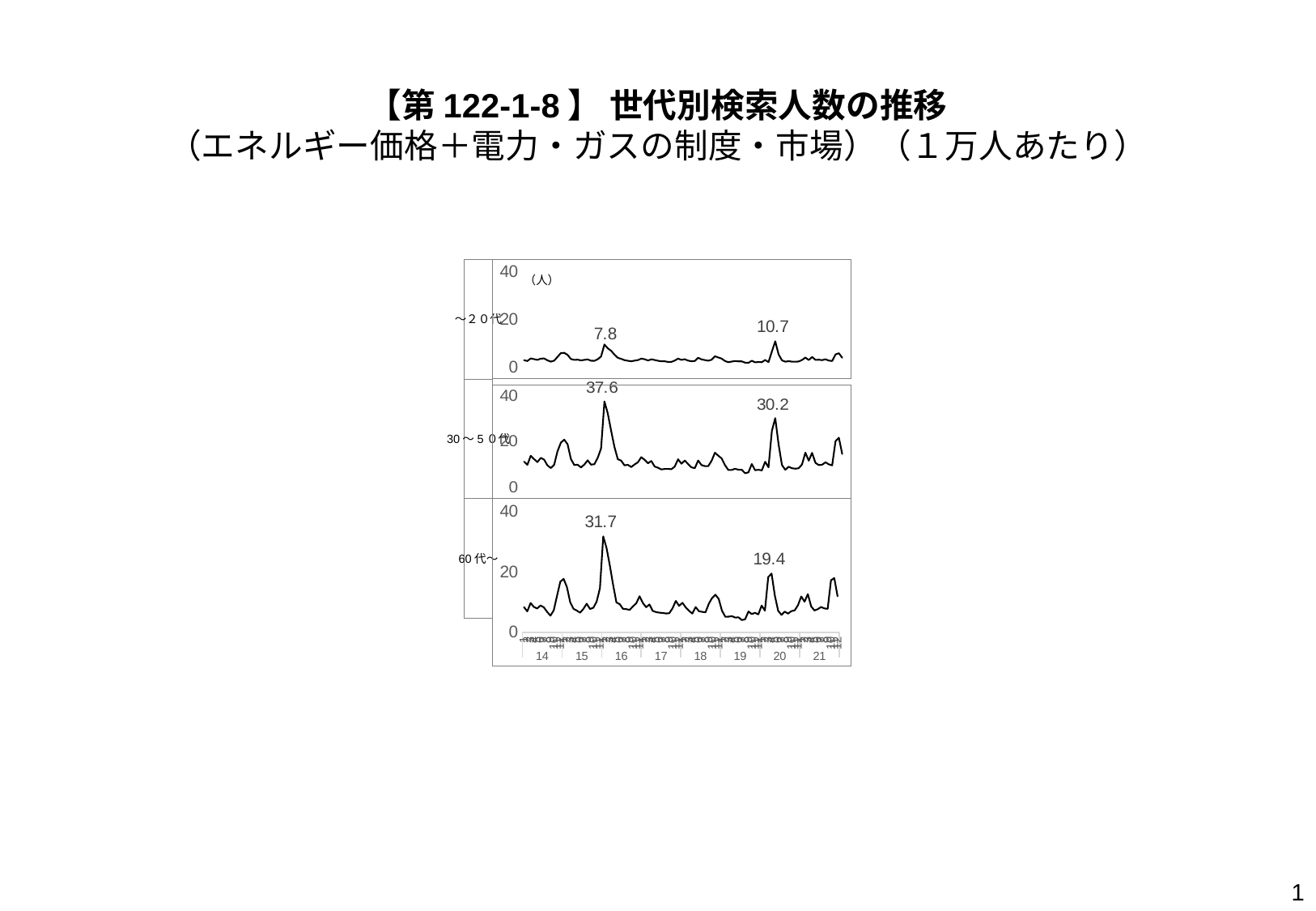

【第122-1-8】 世代別検索人数の推移
（エネルギー価格＋電力・ガスの制度・市場）（１万人あたり）

### Chart

| Category |  |
|---|---|
～２０代
30～5０代
60代～
（人）

### Chart

| Category |  |
|---|---|

### Chart

| Category |  |
|---|---|
| 1 | 8.296343078455031 |
| 2 | 6.905476632820491 |
| 3 | 9.660998960103452 |
| 4 | 8.355456402239502 |
| 5 | 7.851133701773248 |
| 6 | 8.840595642792387 |
| 7 | 8.243534875641004 |
| 8 | 6.737275334536879 |
| 9 | 5.483756961517937 |
| 10 | 7.210882386644205 |
| 11 | 12.006528597180793 |
| 12 | 16.737992494992586 |
| 1 | 17.6401232969507 |
| 2 | 14.95064121276396 |
| 3 | 9.931076242662048 |
| 4 | 7.740556662624991 |
| 5 | 7.154234322636067 |
| 6 | 6.463877886567923 |
| 7 | 7.711395215981267 |
| 8 | 9.441348135182043 |
| 9 | 7.6808919426172935 |
| 10 | 8.09888559957942 |
| 11 | 10.109407829909092 |
| 12 | 14.551879568641976 |
| 1 | 31.677234476915352 |
| 2 | 27.86282151491496 |
| 3 | 22.092094472187046 |
| 4 | 15.627255408280657 |
| 5 | 9.838435154934187 |
| 6 | 9.283491975792135 |
| 7 | 7.730517921480004 |
| 8 | 7.63265953529549 |
| 9 | 7.385930637828373 |
| 10 | 8.529845044963613 |
| 11 | 9.577035209901721 |
| 12 | 11.902794820877165 |
| 1 | 9.671699768029914 |
| 2 | 8.28082248622801 |
| 3 | 9.181541102306541 |
| 4 | 7.039199566564064 |
| 5 | 6.66721542886285 |
| 6 | 6.466986029731633 |
| 7 | 6.39301164486859 |
| 8 | 6.2165659409844345 |
| 9 | 6.254076346412623 |
| 10 | 7.869484332378827 |
| 11 | 10.345831138108817 |
| 12 | 8.729251061402776 |
| 1 | 9.720502201681606 |
| 2 | 8.226440028742193 |
| 3 | 7.08853312673164 |
| 4 | 6.1794888439179525 |
| 5 | 8.326585887071532 |
| 6 | 6.969372719277206 |
| 7 | 6.737353850182293 |
| 8 | 6.615813287094121 |
| 9 | 9.41981806194989 |
| 10 | 11.335750675825382 |
| 11 | 12.411466433842808 |
| 12 | 11.008544755341298 |
| 1 | 7.101957997032821 |
| 2 | 5.137353989926474 |
| 3 | 5.153337704703594 |
| 4 | 5.311782636139196 |
| 5 | 4.849125103879422 |
| 6 | 4.928174077313443 |
| 7 | 4.01235762095932 |
| 8 | 4.306762330606092 |
| 9 | 6.865085567030764 |
| 10 | 6.023121383661141 |
| 11 | 6.422396021691614 |
| 12 | 5.919450011549392 |
| 1 | 8.797283693528053 |
| 2 | 7.151503444893623 |
| 3 | 18.24555244712184 |
| 4 | 19.39941161532995 |
| 5 | 12.071733506694581 |
| 6 | 7.088944110603143 |
| 7 | 5.750906529676599 |
| 8 | 6.811672437319662 |
| 9 | 6.168627246716136 |
| 10 | 6.9944013530075235 |
| 11 | 7.230115632282036 |
| 12 | 8.92236972609031 |
| 1 | 11.836453294410234 |
| 2 | 10.091337637233526 |
| 3 | 12.607985950269939 |
| 4 | 8.56244202321926 |
| 5 | 7.1990011859528735 |
| 6 | 7.643107006282071 |
| 7 | 8.339999003950634 |
| 8 | 7.879029419359608 |
| 9 | 7.74403287293265 |
| 10 | 17.20238471190105 |
| 11 | 17.919899679824923 |
| 12 | 11.88276003416175 |
1